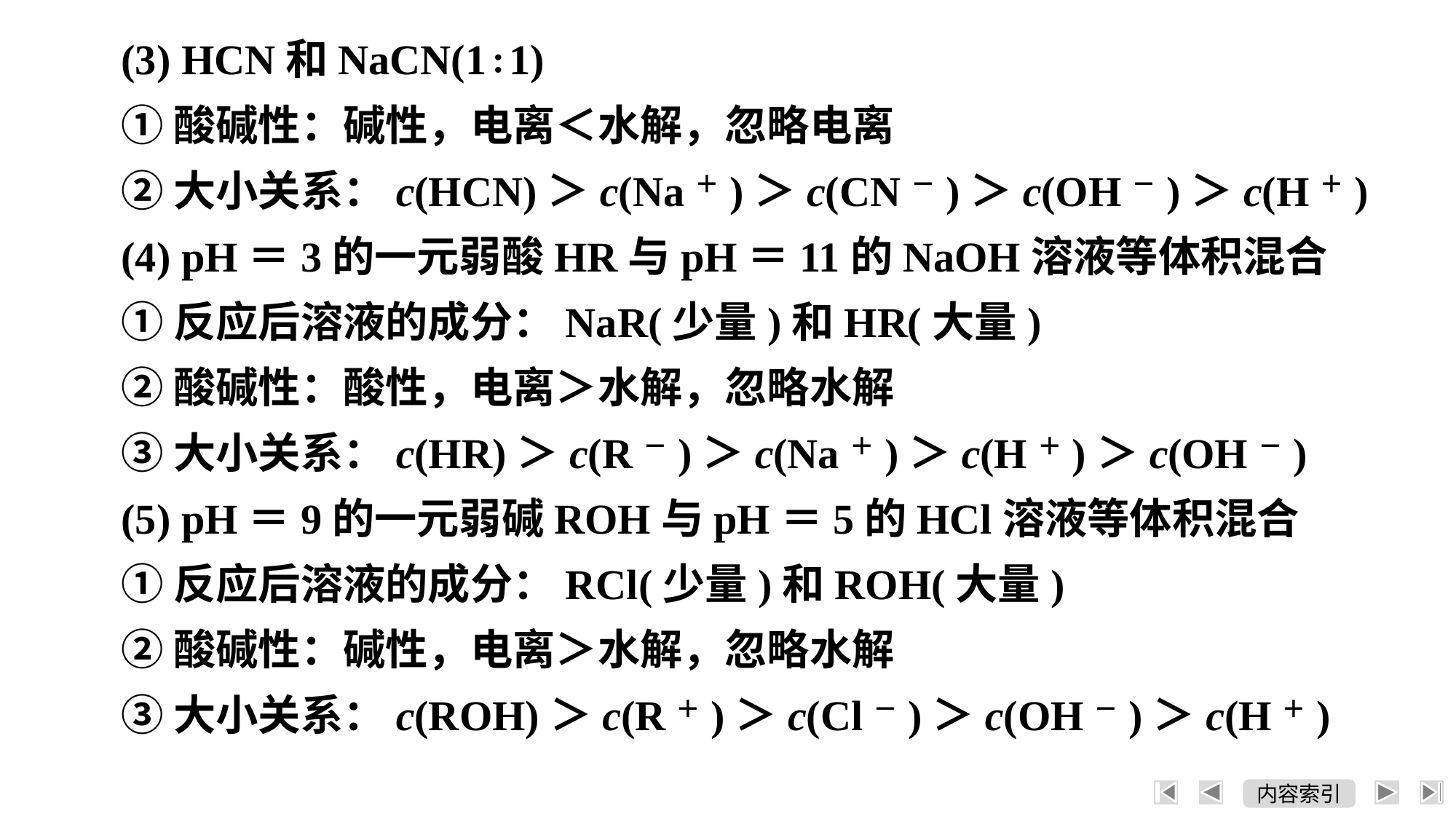

(3) HCN和NaCN(1∶1)
①酸碱性：碱性，电离＜水解，忽略电离
②大小关系：c(HCN)＞c(Na＋)＞c(CN－)＞c(OH－)＞c(H＋)
(4) pH＝3的一元弱酸HR与pH＝11的NaOH溶液等体积混合
①反应后溶液的成分：NaR(少量)和HR(大量)
②酸碱性：酸性，电离＞水解，忽略水解
③大小关系：c(HR)＞c(R－)＞c(Na＋)＞c(H＋)＞c(OH－)
(5) pH＝9的一元弱碱ROH与pH＝5的HCl溶液等体积混合
①反应后溶液的成分：RCl(少量)和ROH(大量)
②酸碱性：碱性，电离＞水解，忽略水解
③大小关系：c(ROH)＞c(R＋)＞c(Cl－)＞c(OH－)＞c(H＋)